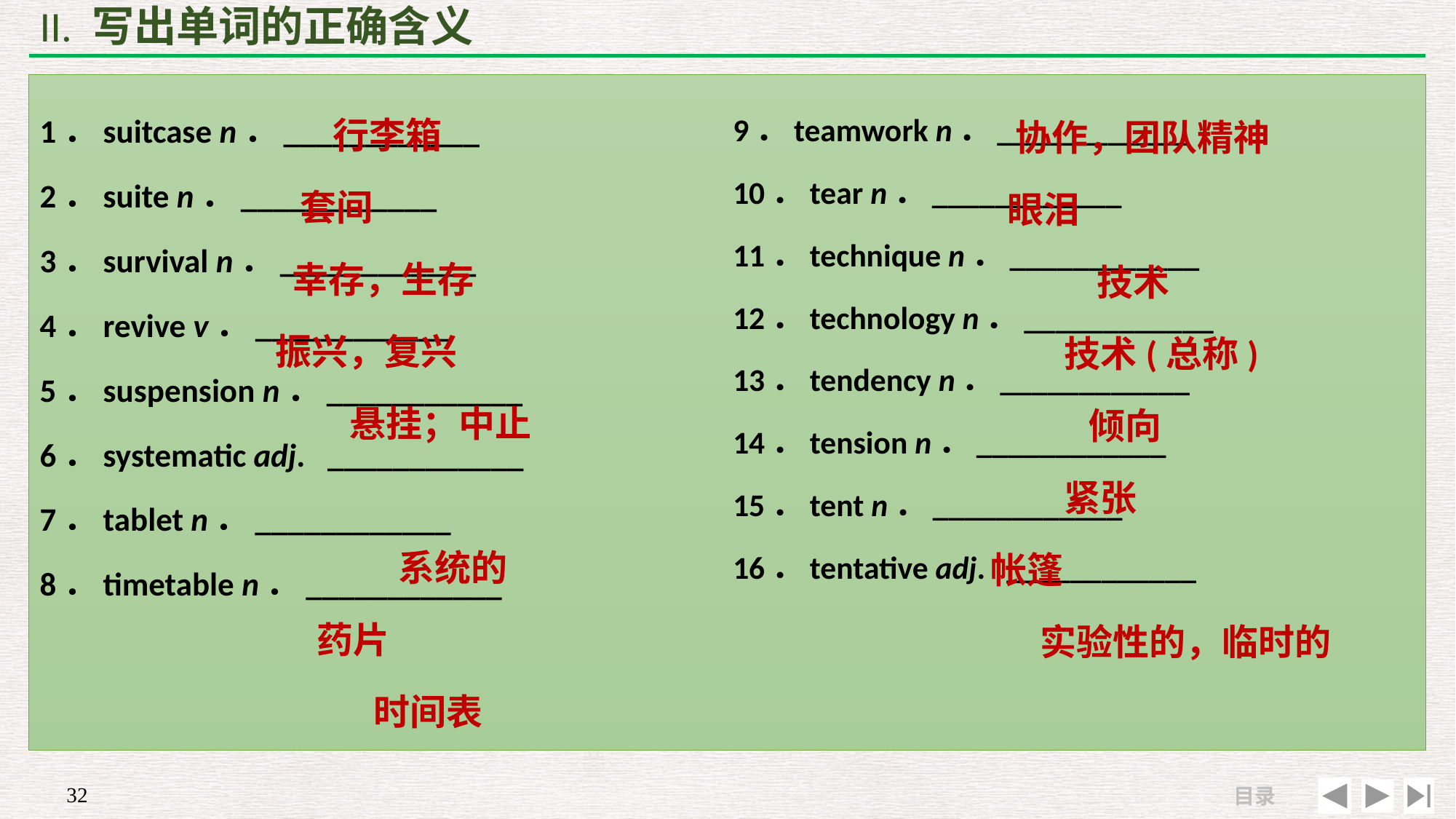

# II. 写出单词的正确含义

         行李箱
     套间
    幸存，生存
  振兴，复兴
           悬挂；中止
                 系统的
       药片
              时间表
        协作，团队精神
       眼泪
                  技术
              技术(总称)
                 倾向
              紧张
     帐篷
           实验性的，临时的
1．suitcase n．____________
2．suite n．____________
3．survival n．____________
4．revive v．____________
5．suspension n．____________
6．systematic adj.   ____________
7．tablet n．____________
8．timetable n．____________
9．teamwork n．____________
10．tear n．____________
11．technique n．____________
12．technology n．____________
13．tendency n．____________
14．tension n．____________
15．tent n．____________
16．tentative adj.   ____________